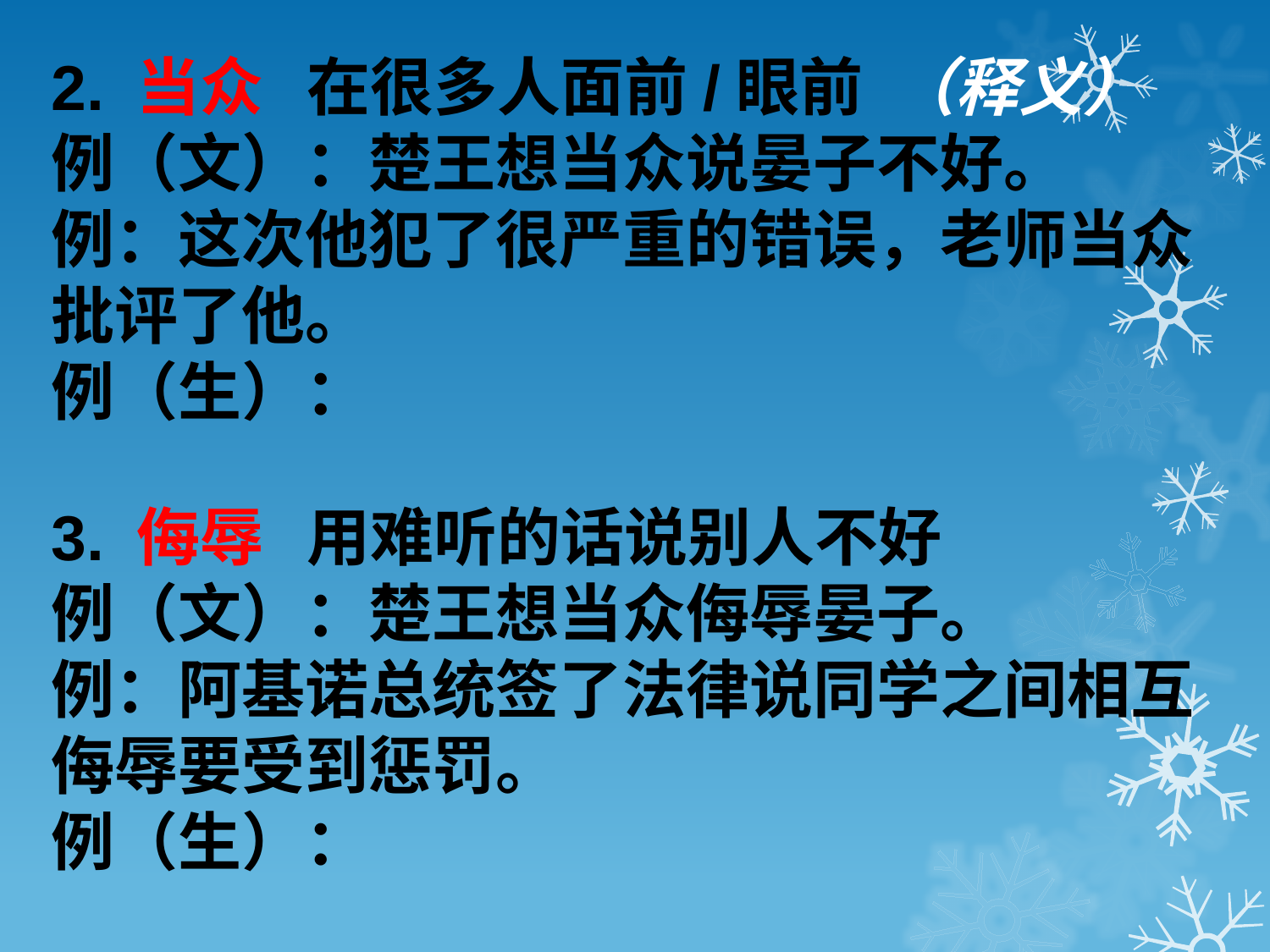

2. 当众   在很多人面前/眼前  （释义）
例（文）：楚王想当众说晏子不好。
例：这次他犯了很严重的错误，老师当众批评了他。
例（生）：
3. 侮辱   用难听的话说别人不好
例（文）：楚王想当众侮辱晏子。
例：阿基诺总统签了法律说同学之间相互侮辱要受到惩罚。
例（生）：